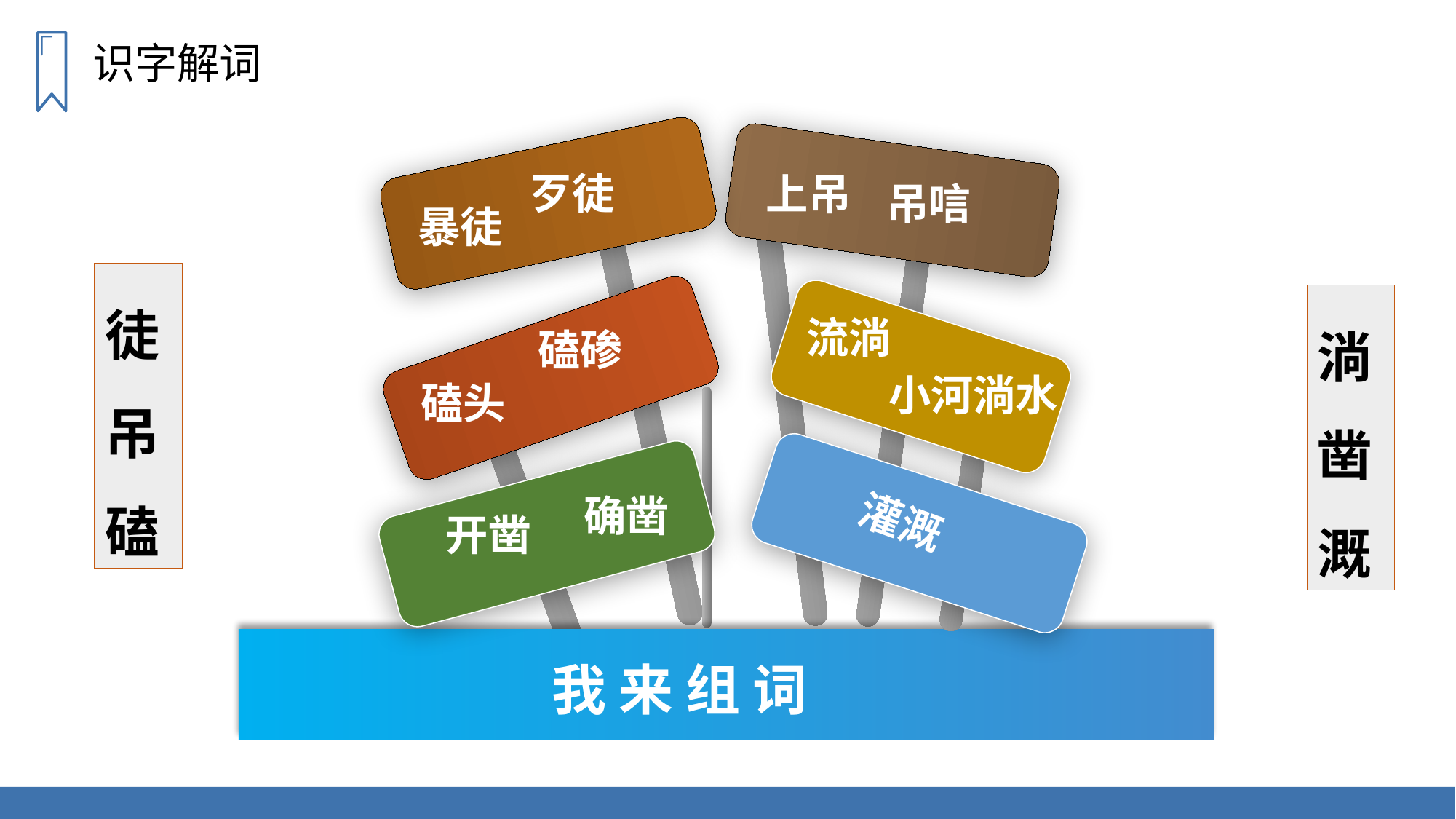

识字解词

   歹徒
 上吊
  吊唁

暴徒

徒吊磕
淌凿溉
流淌

 磕碜

 小河淌水
 磕头

 确凿
灌溉
开凿

我 来 组 词